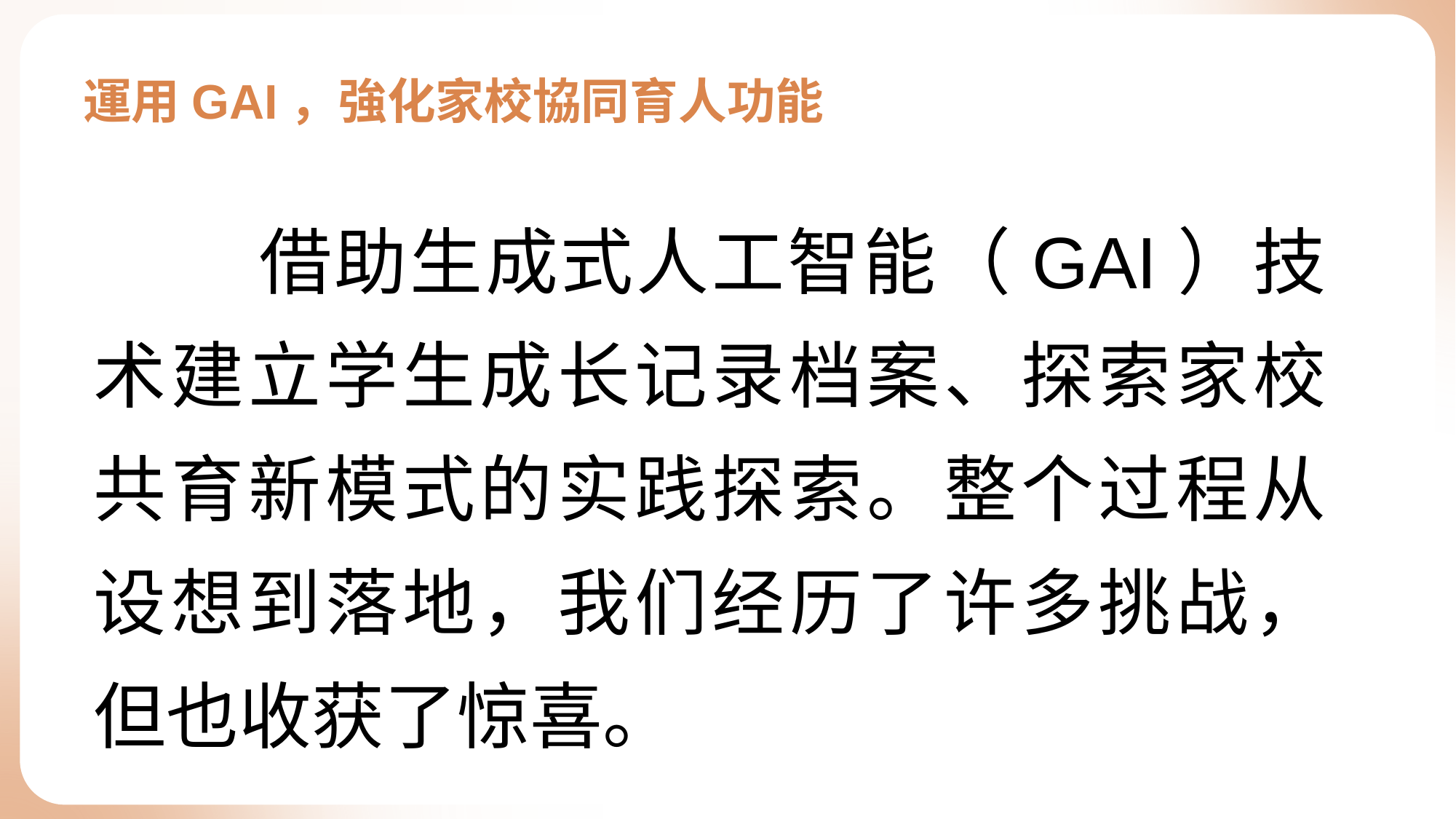

# 運用GAI，強化家校協同育人功能
           借助生成式人工智能（GAI）技术建立学生成长记录档案、探索家校共育新模式的实践探索。整个过程从设想到落地，我们经历了许多挑战，但也收获了惊喜。